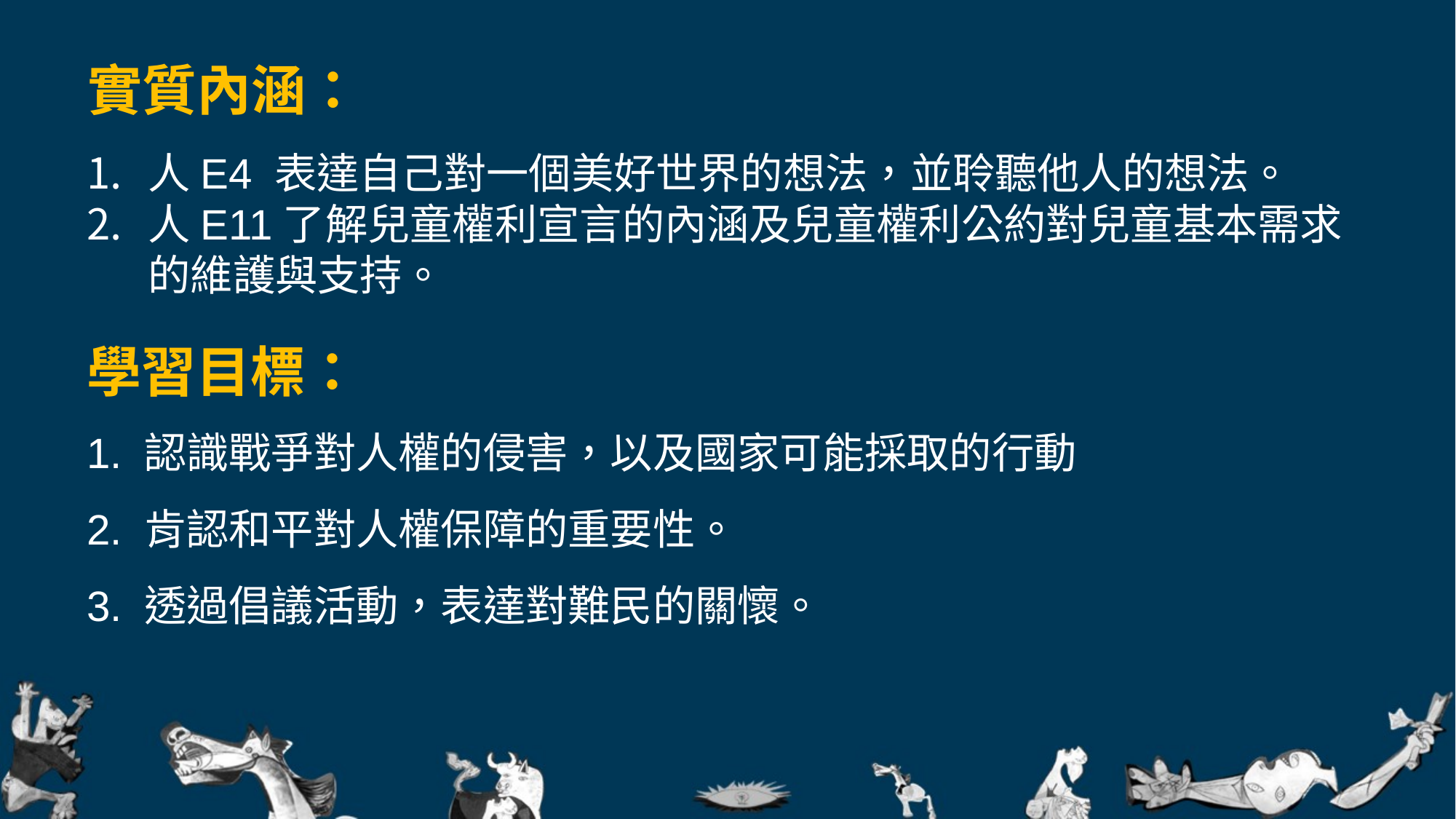

實質內涵：
人E4 表達自己對一個美好世界的想法，並聆聽他人的想法。
人E11了解兒童權利宣言的內涵及兒童權利公約對兒童基本需求的維護與支持。
學習目標：
1. 認識戰爭對人權的侵害，以及國家可能採取的行動
2. 肯認和平對人權保障的重要性。
3. 透過倡議活動，表達對難民的關懷。